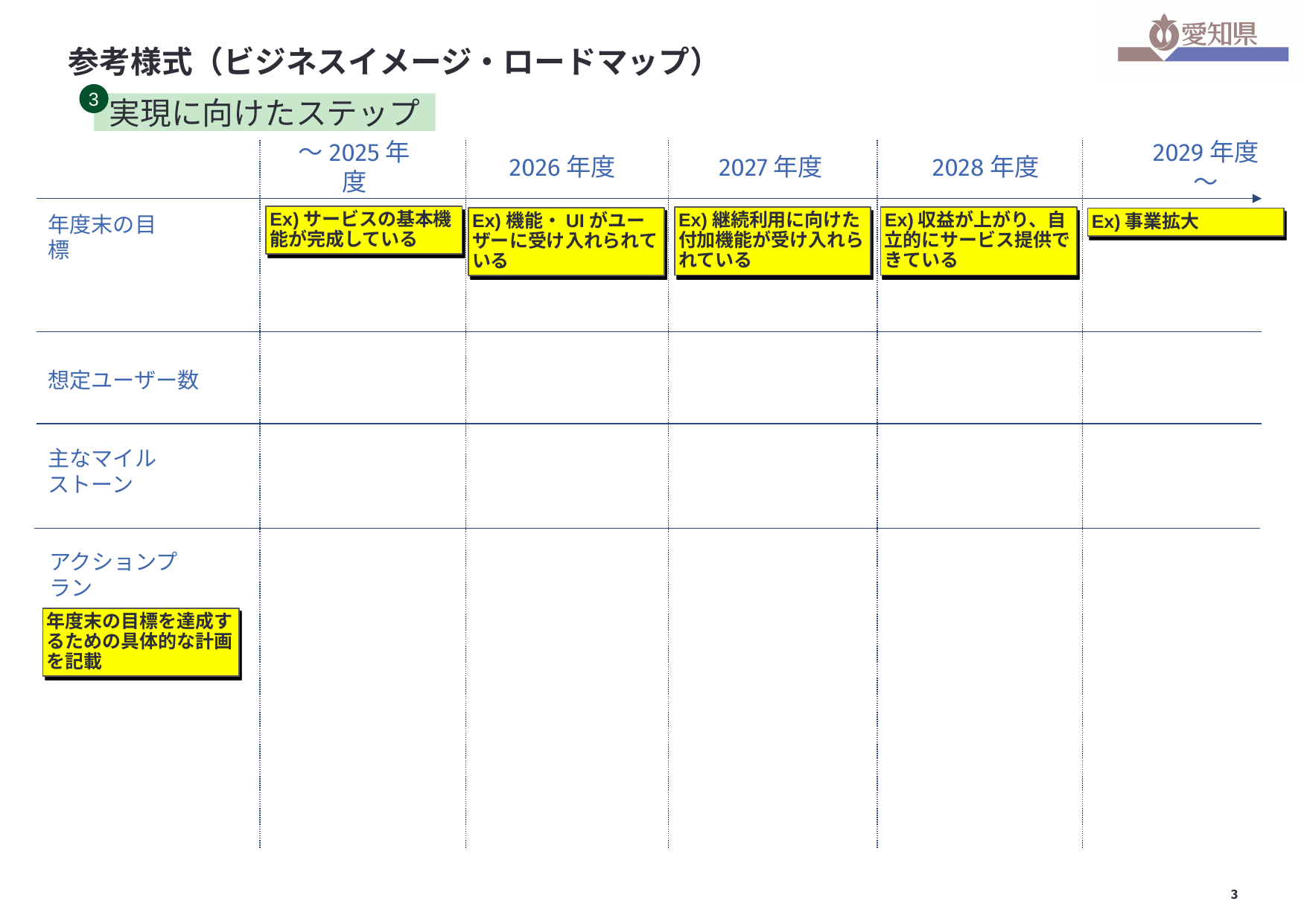

# 参考様式（ビジネスイメージ・ロードマップ）
3
実現に向けたステップ
～2025年度
2026年度
2027年度
2028年度
2029年度～
Ex)サービスの基本機能が完成している
Ex)継続利用に向けた付加機能が受け入れられている
Ex)収益が上がり、自立的にサービス提供できている
Ex)機能・UIがユーザーに受け入れられている
Ex)事業拡大
年度末の目標
想定ユーザー数
主なマイルストーン
アクションプラン
年度末の目標を達成するための具体的な計画を記載